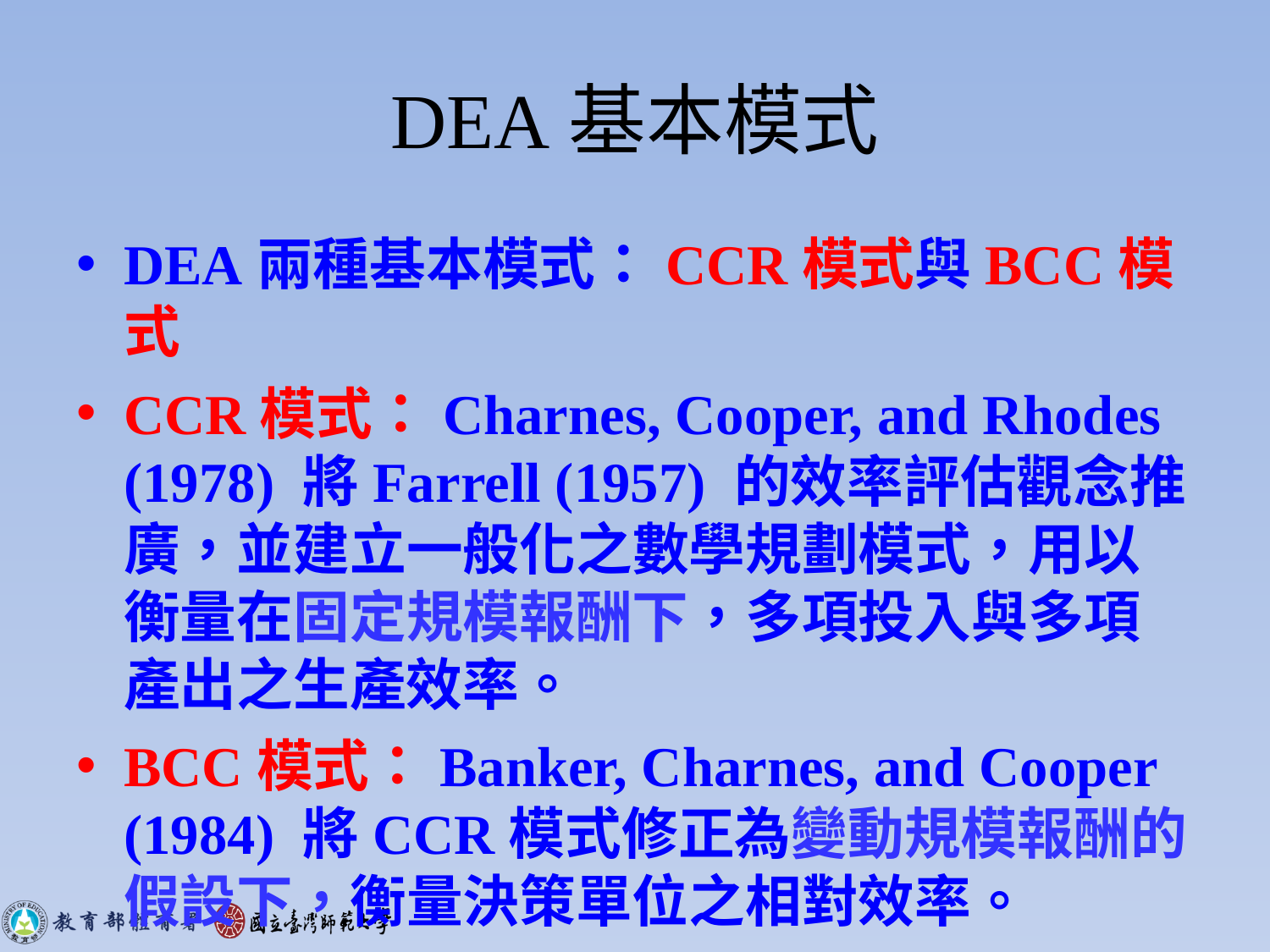

# DEA基本模式
DEA兩種基本模式：CCR模式與BCC模式
CCR模式：Charnes, Cooper, and Rhodes (1978) 將Farrell (1957) 的效率評估觀念推廣，並建立一般化之數學規劃模式，用以衡量在固定規模報酬下，多項投入與多項產出之生產效率。
BCC模式：Banker, Charnes, and Cooper (1984) 將CCR模式修正為變動規模報酬的假設下，衡量決策單位之相對效率。